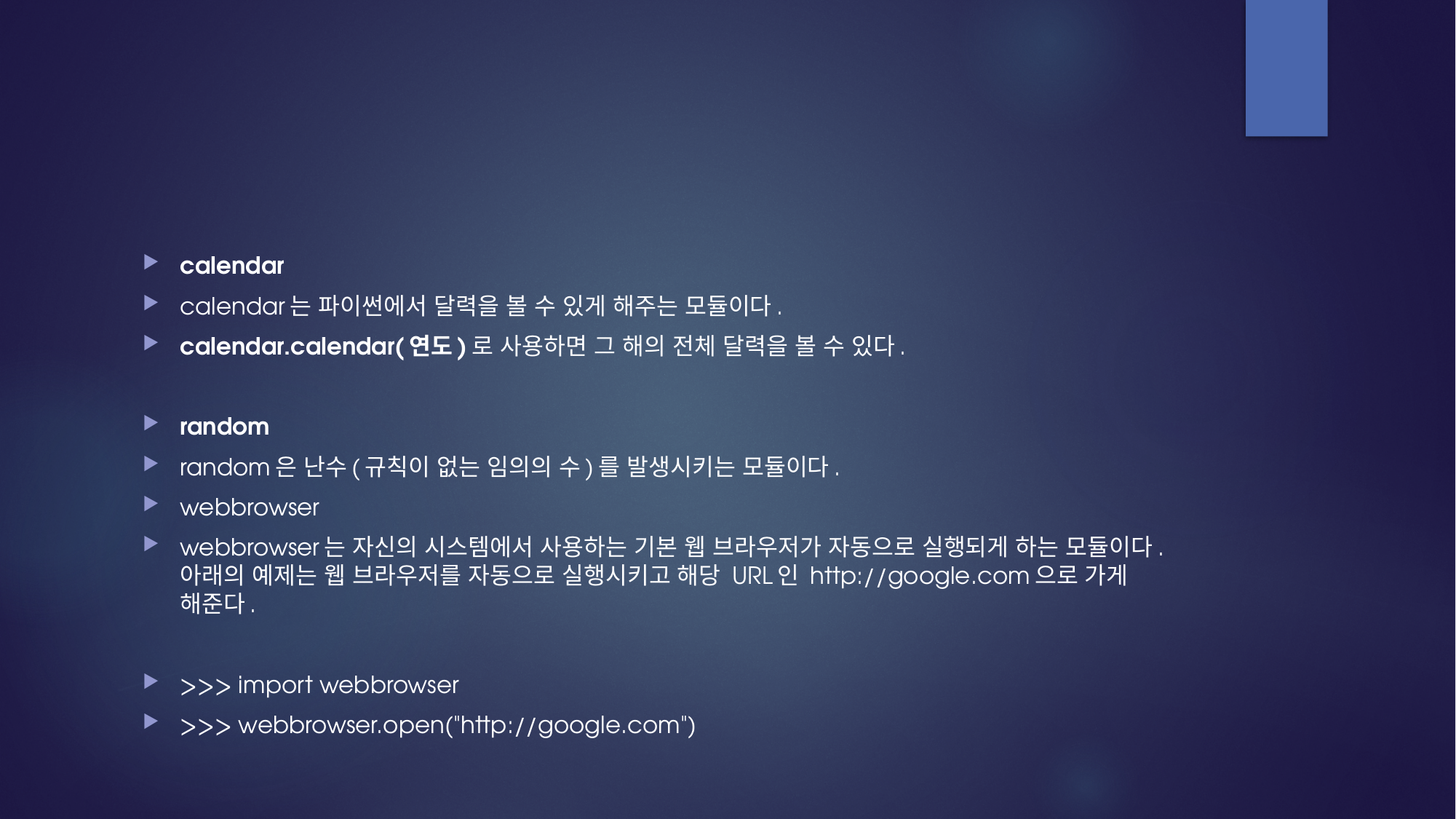

#
calendar
calendar는 파이썬에서 달력을 볼 수 있게 해주는 모듈이다.
calendar.calendar(연도)로 사용하면 그 해의 전체 달력을 볼 수 있다.

random
random은 난수(규칙이 없는 임의의 수)를 발생시키는 모듈이다.
webbrowser
webbrowser는 자신의 시스템에서 사용하는 기본 웹 브라우저가 자동으로 실행되게 하는 모듈이다. 아래의 예제는 웹 브라우저를 자동으로 실행시키고 해당 URL인 http://google.com으로 가게 해준다.

>>> import webbrowser
>>> webbrowser.open("http://google.com")